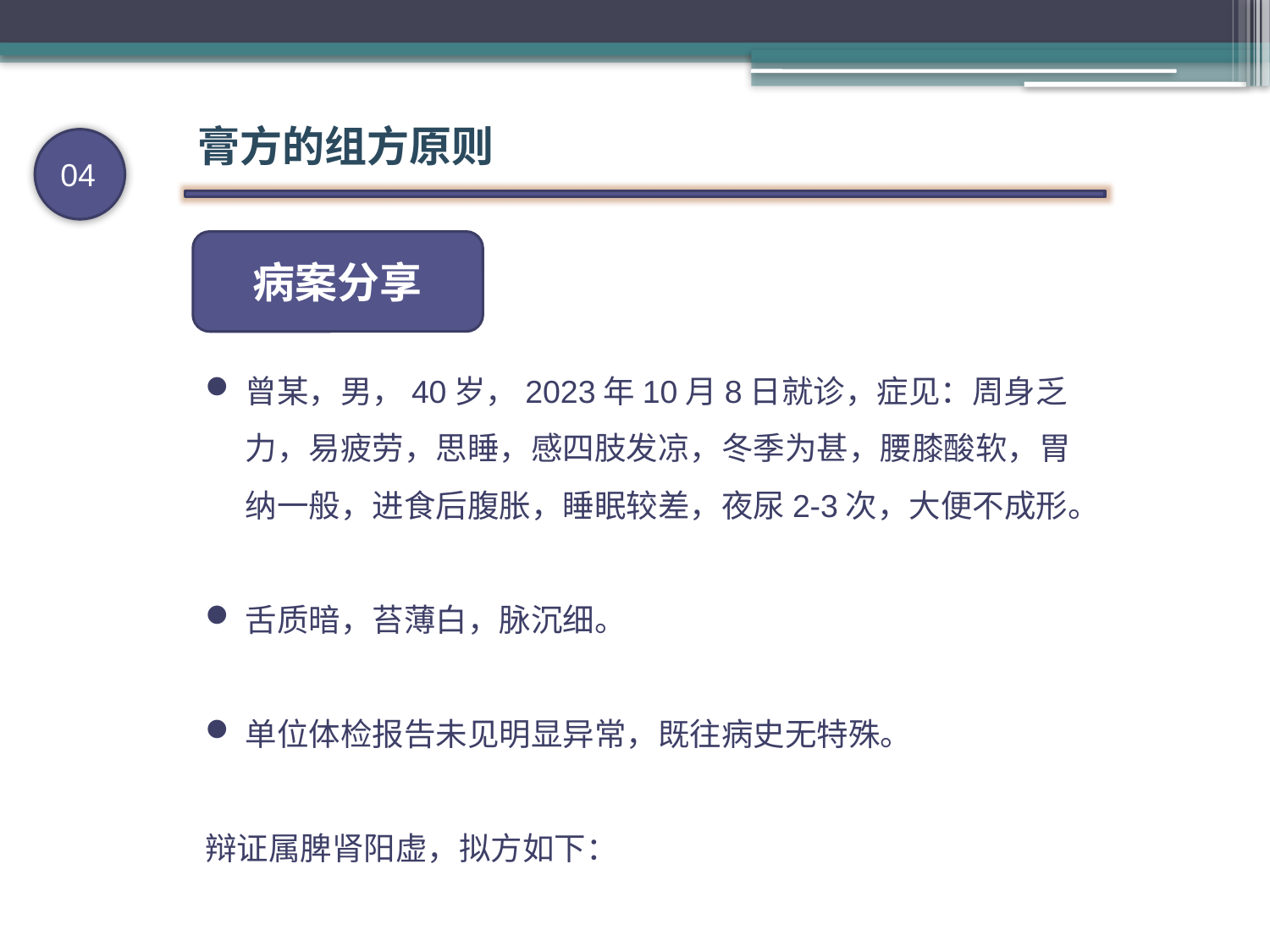

膏方的组方原则
04

病案分享
曾某，男，40岁，2023年10月8日就诊，症见：周身乏力，易疲劳，思睡，感四肢发凉，冬季为甚，腰膝酸软，胃纳一般，进食后腹胀，睡眠较差，夜尿2-3次，大便不成形。

舌质暗，苔薄白，脉沉细。

单位体检报告未见明显异常，既往病史无特殊。

辩证属脾肾阳虚，拟方如下：